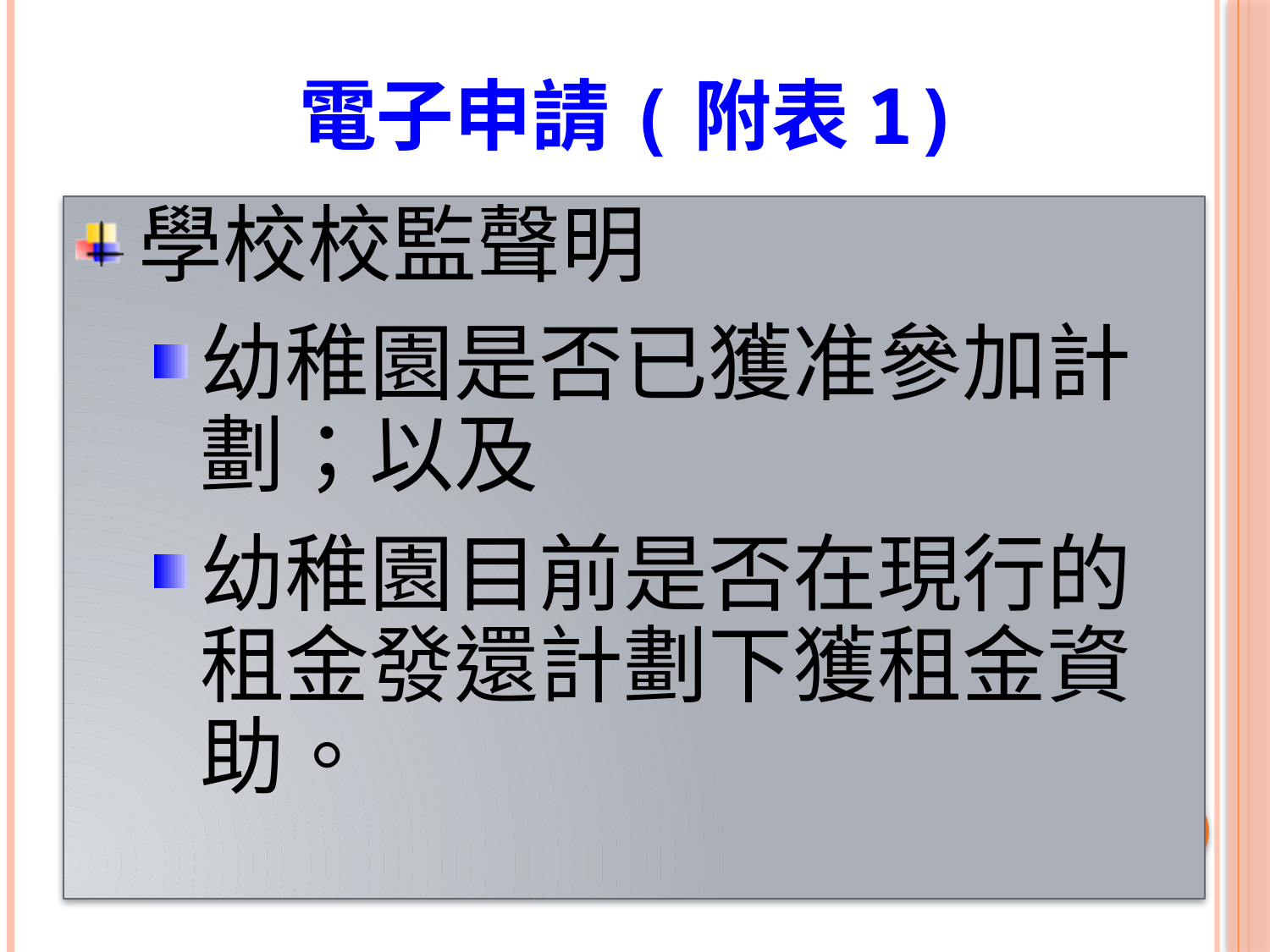

# 電子申請(附表1)
學校校監聲明
幼稚園是否已獲准參加計劃；以及
幼稚園目前是否在現行的租金發還計劃下獲租金資助。